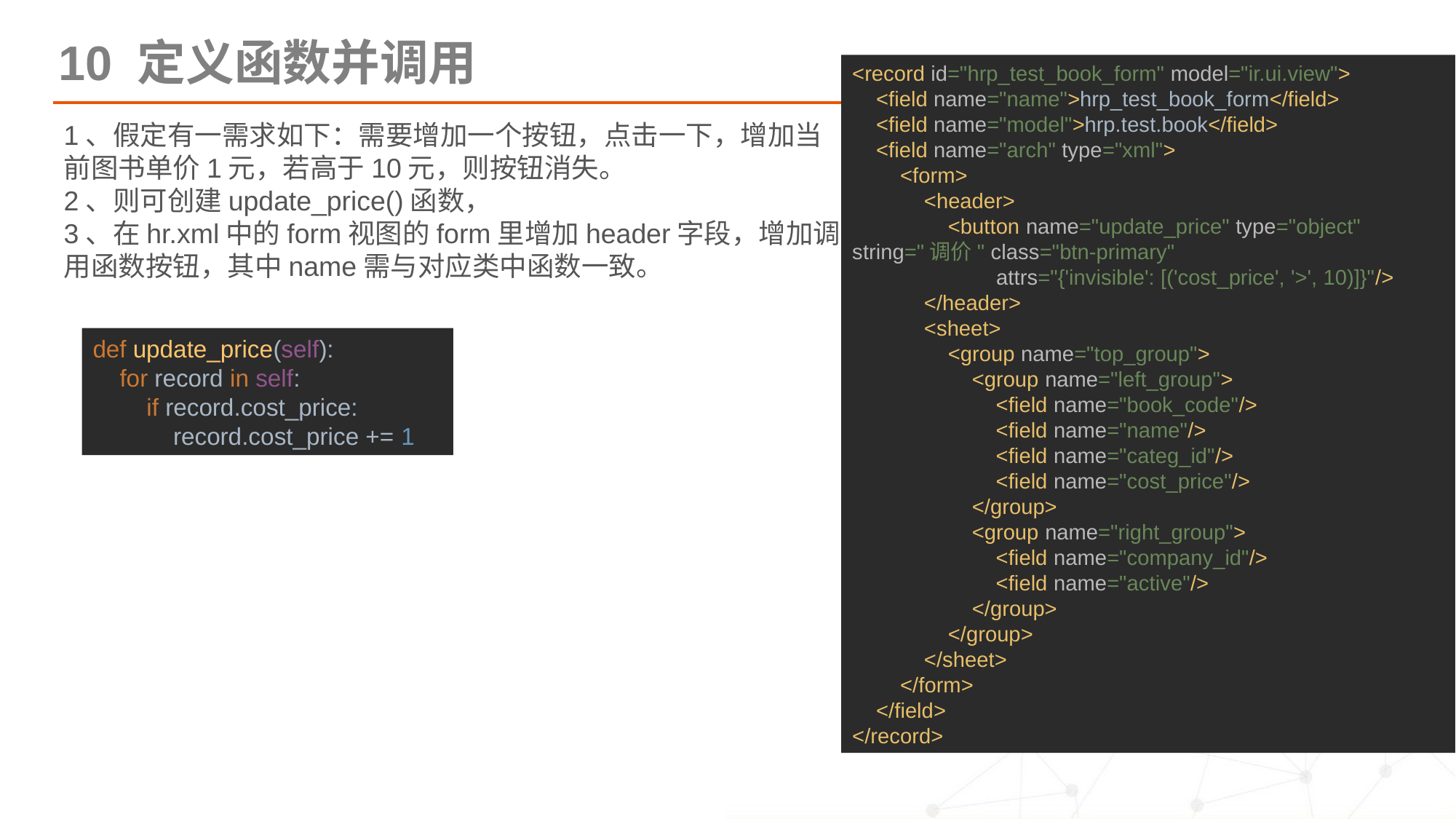

10 定义函数并调用
<record id="hrp_test_book_form" model="ir.ui.view">
    <field name="name">hrp_test_book_form</field>
    <field name="model">hrp.test.book</field>
    <field name="arch" type="xml">
        <form>
            <header>
                <button name="update_price" type="object" string="调价" class="btn-primary"
                        attrs="{'invisible': [('cost_price', '>', 10)]}"/>
            </header>
            <sheet>
                <group name="top_group">
                    <group name="left_group">
                        <field name="book_code"/>
                        <field name="name"/>
                        <field name="categ_id"/>
                        <field name="cost_price"/>
                    </group>
                    <group name="right_group">
                        <field name="company_id"/>
                        <field name="active"/>
                    </group>
                </group>
            </sheet>
        </form>
    </field>
</record>
1、假定有一需求如下：需要增加一个按钮，点击一下，增加当前图书单价1元，若高于10元，则按钮消失。
2、则可创建update_price()函数，
3、在hr.xml中的form视图的form里增加header字段，增加调用函数按钮，其中name需与对应类中函数一致。
def update_price(self):
    for record in self:
        if record.cost_price:
            record.cost_price += 1